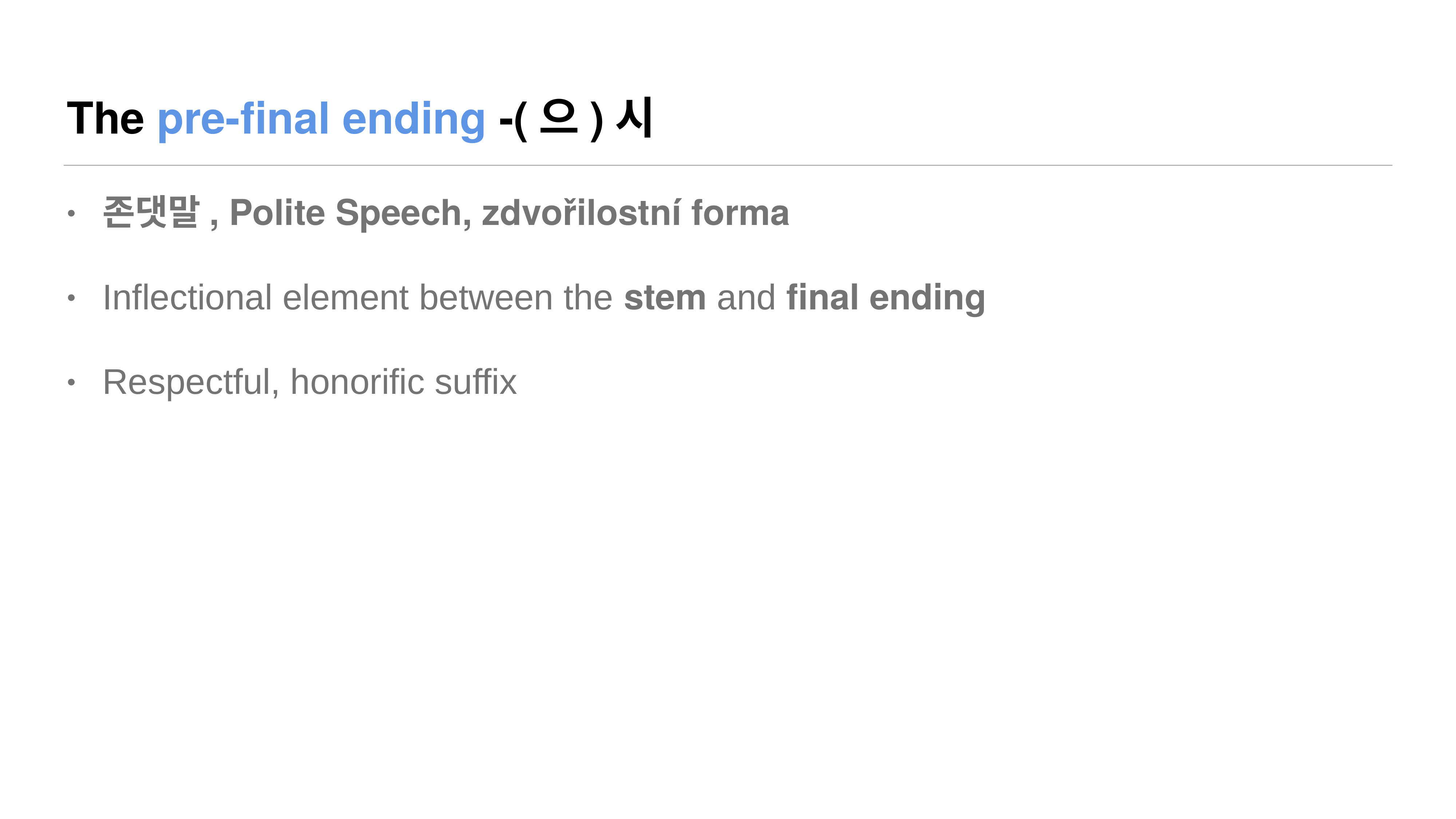

# The pre-final ending -(으)시
존댓말, Polite Speech, zdvořilostní forma
Inflectional element between the stem and final ending
Respectful, honorific suffix